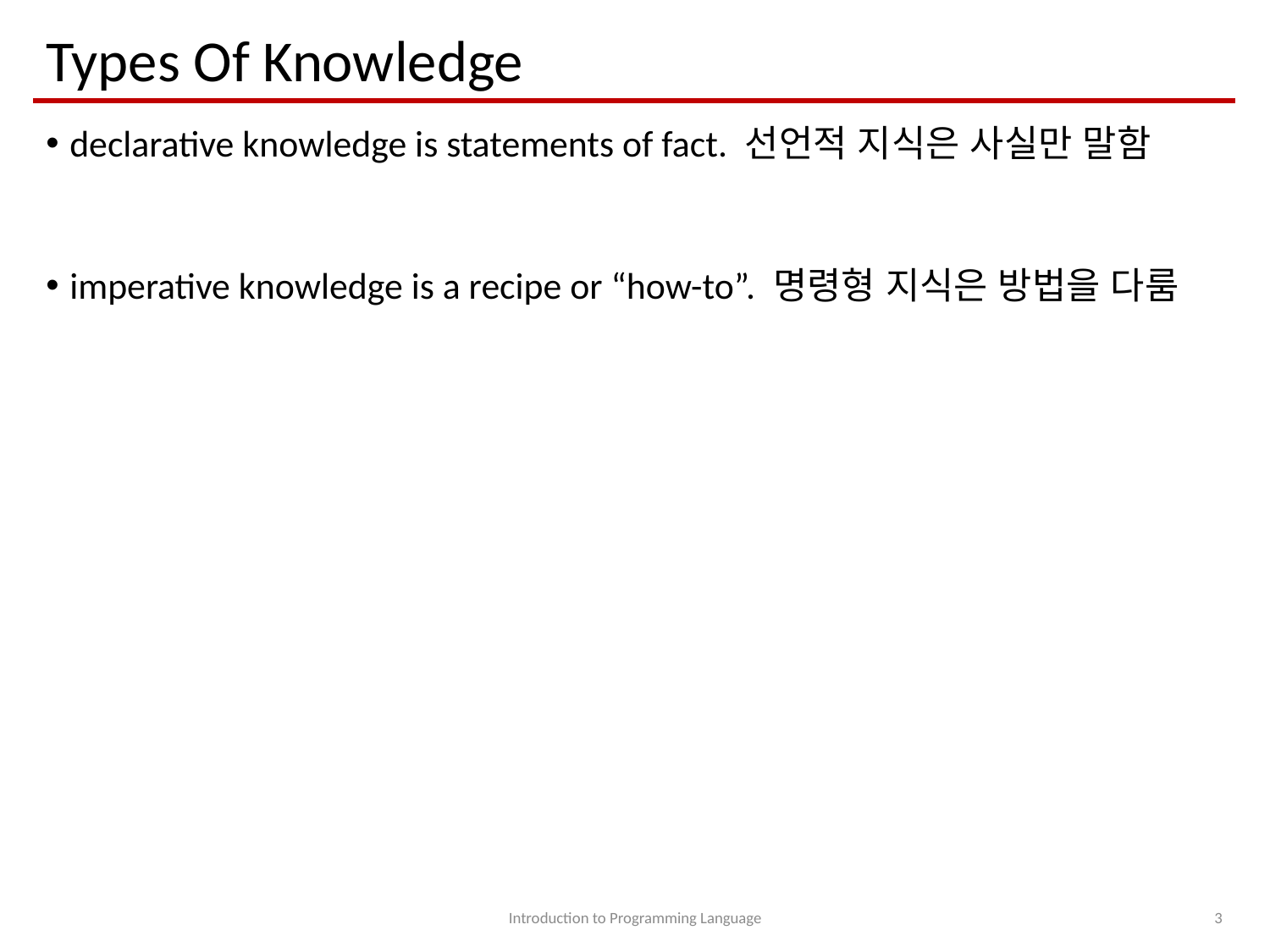

# Types Of Knowledge
declarative knowledge is statements of fact. 선언적 지식은 사실만 말함

imperative knowledge is a recipe or “how-to”. 명령형 지식은 방법을 다룸
Introduction to Programming Language
3